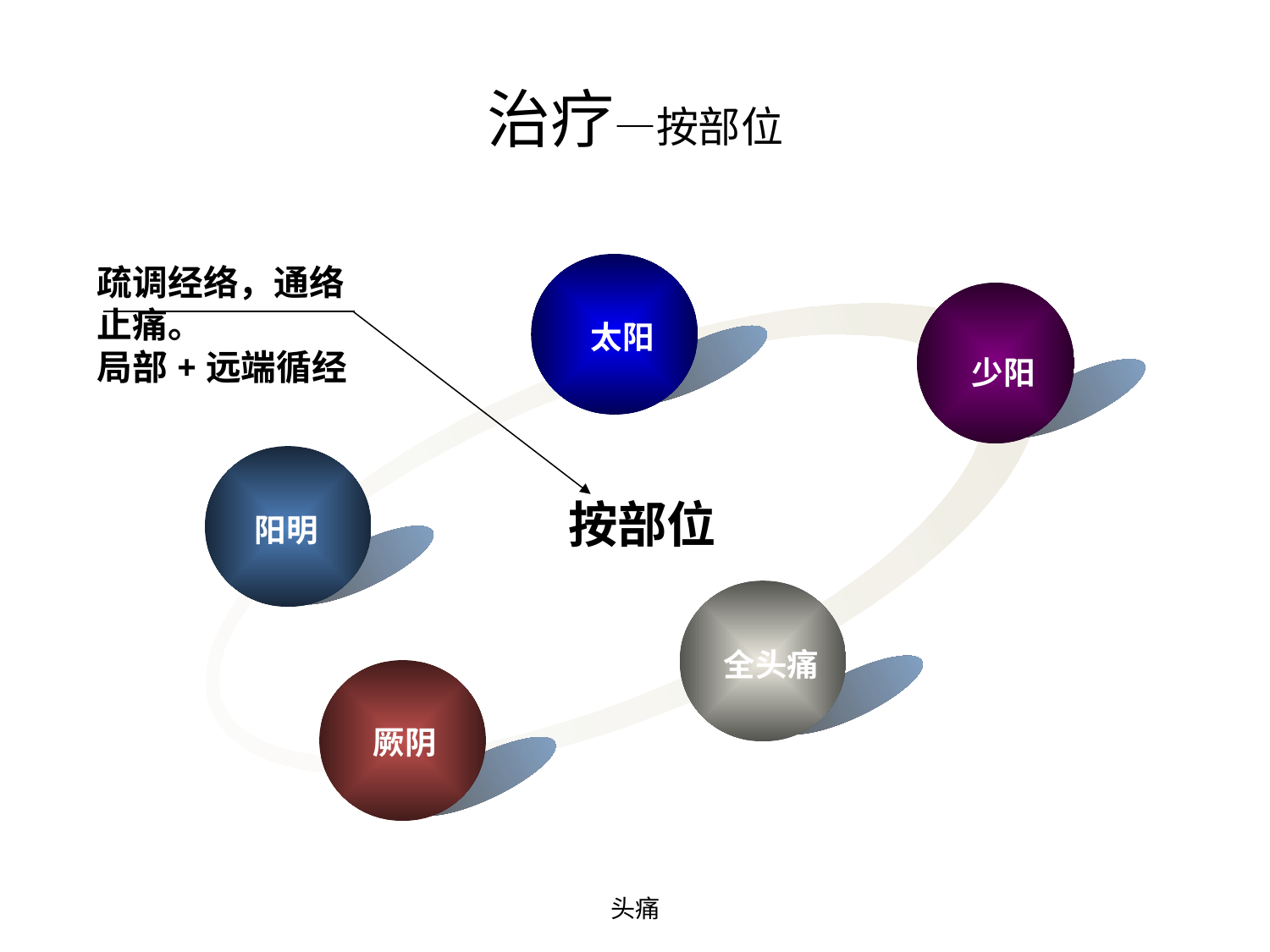

# 治疗—按部位
疏调经络，通络止痛。
局部+远端循经

太阳

少阳

按部位
阳明

全头痛

厥阴

头痛